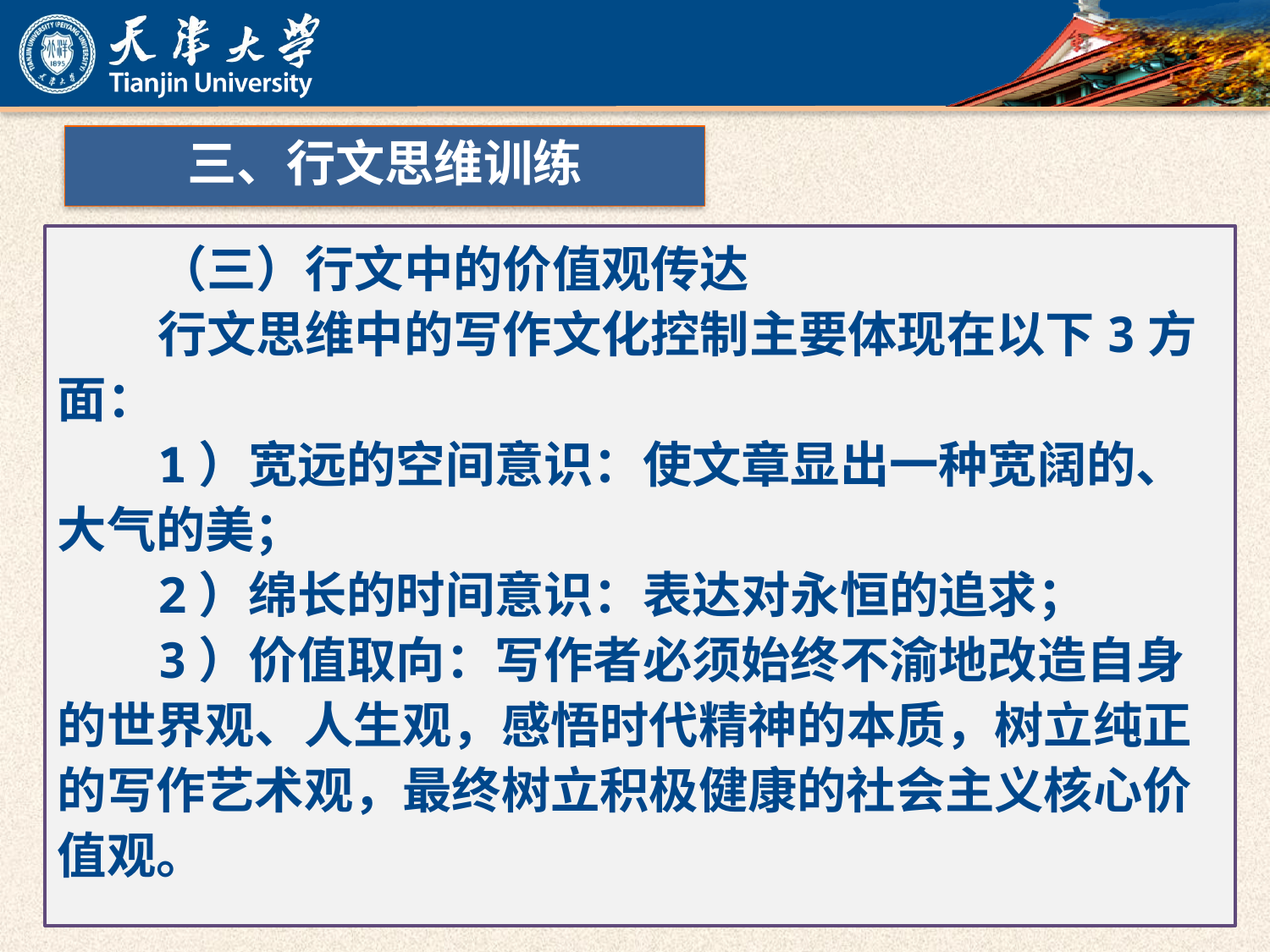

三、行文思维训练
（三）行文中的价值观传达
行文思维中的写作文化控制主要体现在以下3方面：
1）宽远的空间意识：使文章显出一种宽阔的、大气的美；
2）绵长的时间意识：表达对永恒的追求；
3）价值取向：写作者必须始终不渝地改造自身的世界观、人生观，感悟时代精神的本质，树立纯正的写作艺术观，最终树立积极健康的社会主义核心价值观。